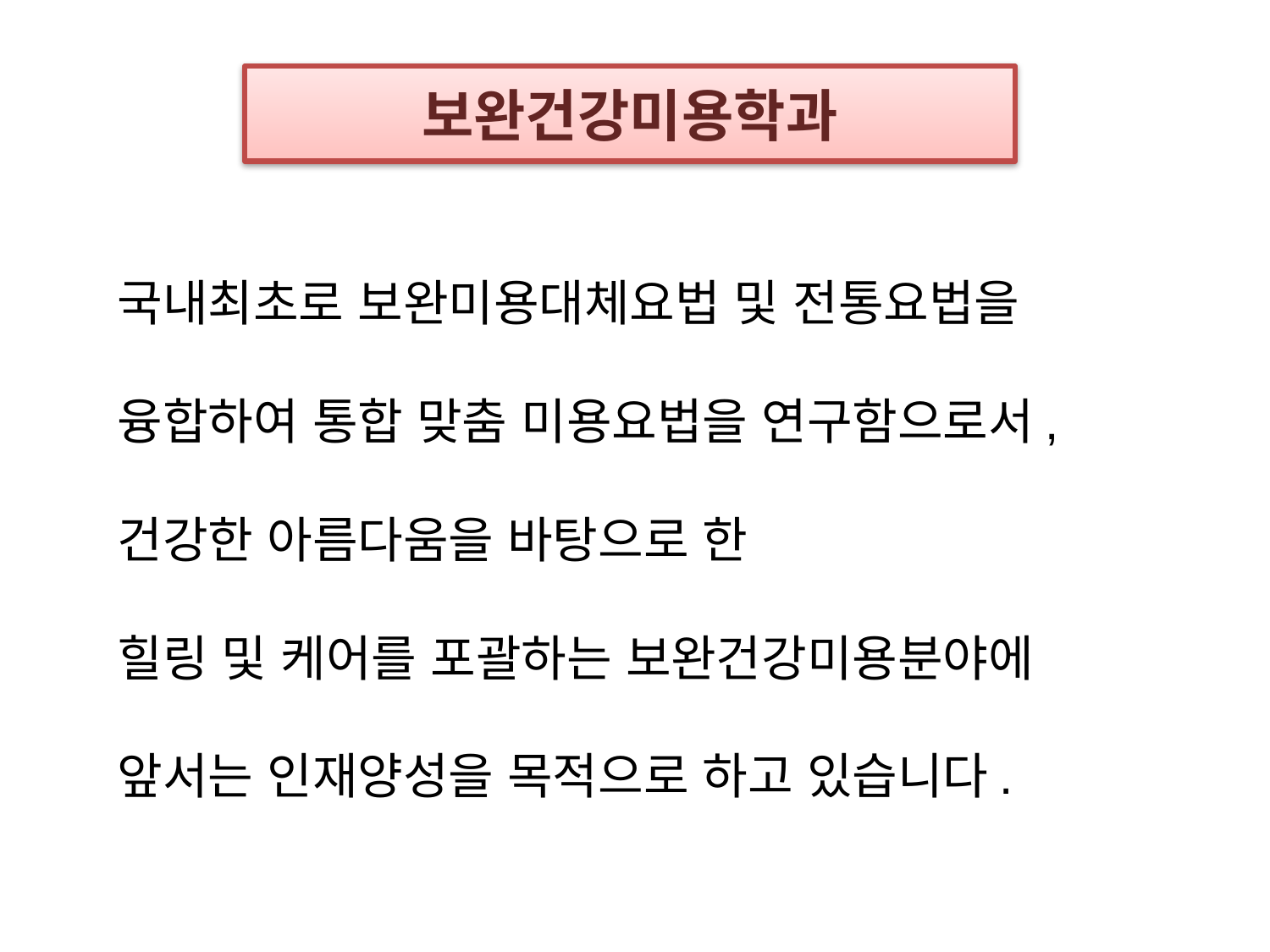

보완건강미용학과
국내최초로 보완미용대체요법 및 전통요법을 융합하여 통합 맞춤 미용요법을 연구함으로서, 건강한 아름다움을 바탕으로 한
힐링 및 케어를 포괄하는 보완건강미용분야에 앞서는 인재양성을 목적으로 하고 있습니다.